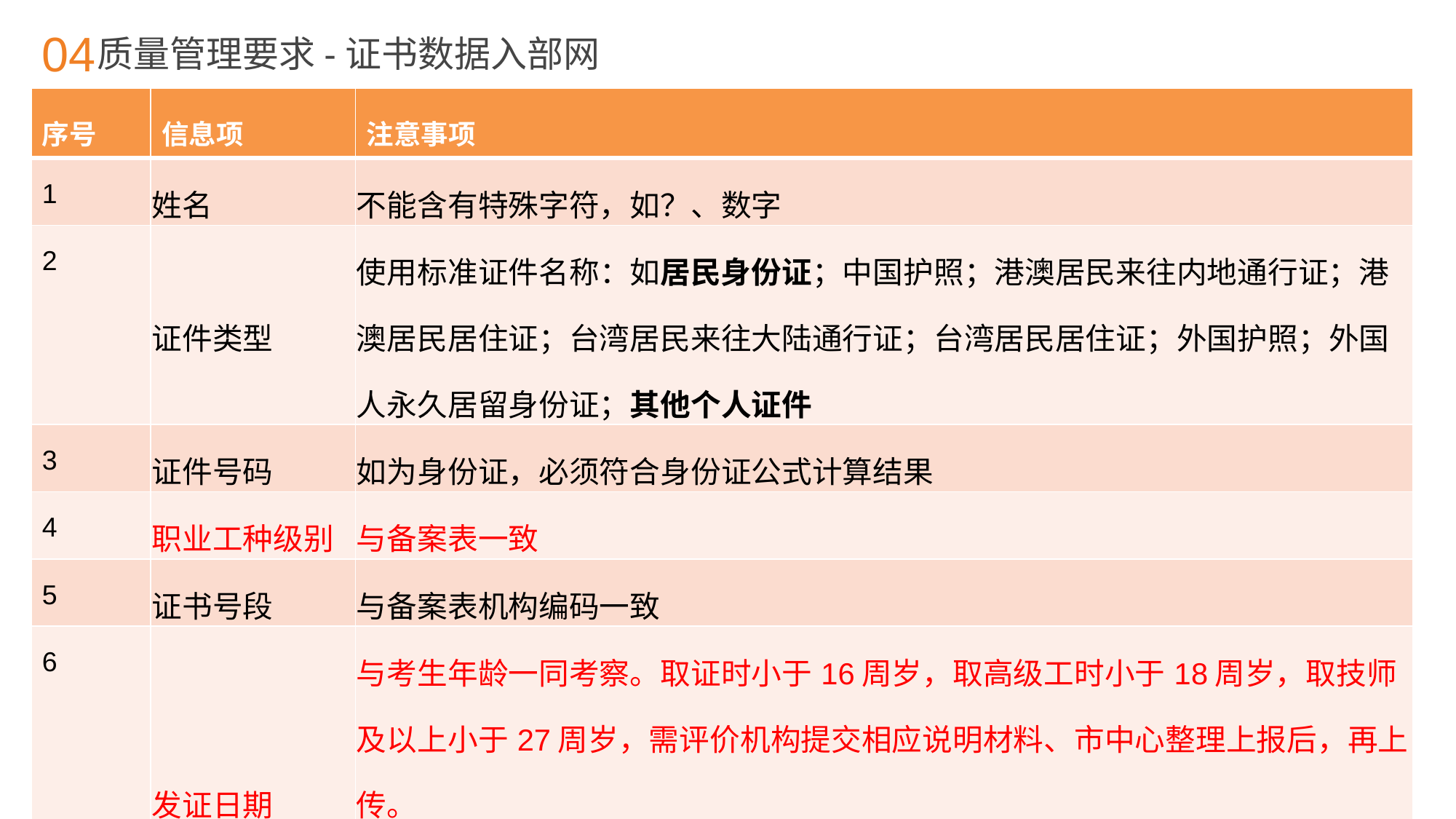

04
质量管理要求-证书数据入部网
| 序号 | 信息项 | 注意事项 |
| --- | --- | --- |
| 1 | 姓名 | 不能含有特殊字符，如？、数字 |
| 2 | 证件类型 | 使用标准证件名称：如居民身份证；中国护照；港澳居民来往内地通行证；港澳居民居住证；台湾居民来往大陆通行证；台湾居民居住证；外国护照；外国人永久居留身份证；其他个人证件 |
| 3 | 证件号码 | 如为身份证，必须符合身份证公式计算结果 |
| 4 | 职业工种级别 | 与备案表一致 |
| 5 | 证书号段 | 与备案表机构编码一致 |
| 6 | 发证日期 | 与考生年龄一同考察。取证时小于16周岁，取高级工时小于18周岁，取技师及以上小于27周岁，需评价机构提交相应说明材料、市中心整理上报后，再上传。 如考生2005年10月1日出生，2021年9月30日取证，视为不满16周岁取证。 |
| 7 | 机构名称 | 与备案表机构名称一致 |